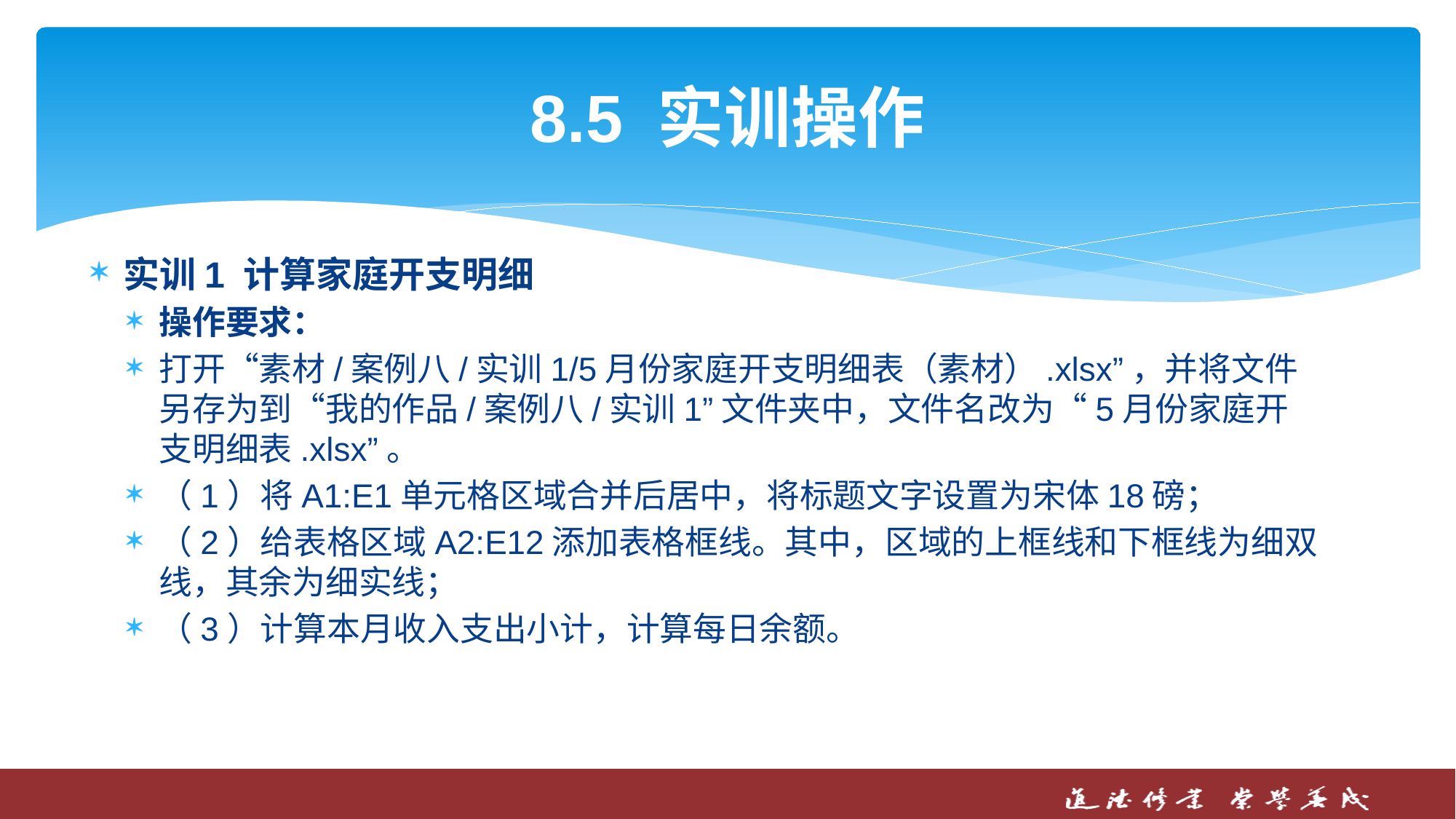

# 8.5 实训操作
实训1 计算家庭开支明细
操作要求：
打开“素材/案例八/实训1/5月份家庭开支明细表（素材）.xlsx”，并将文件另存为到“我的作品/案例八/实训1”文件夹中，文件名改为“5月份家庭开支明细表.xlsx”。
（1）将A1:E1单元格区域合并后居中，将标题文字设置为宋体18磅；
（2）给表格区域A2:E12添加表格框线。其中，区域的上框线和下框线为细双线，其余为细实线；
（3）计算本月收入支出小计，计算每日余额。